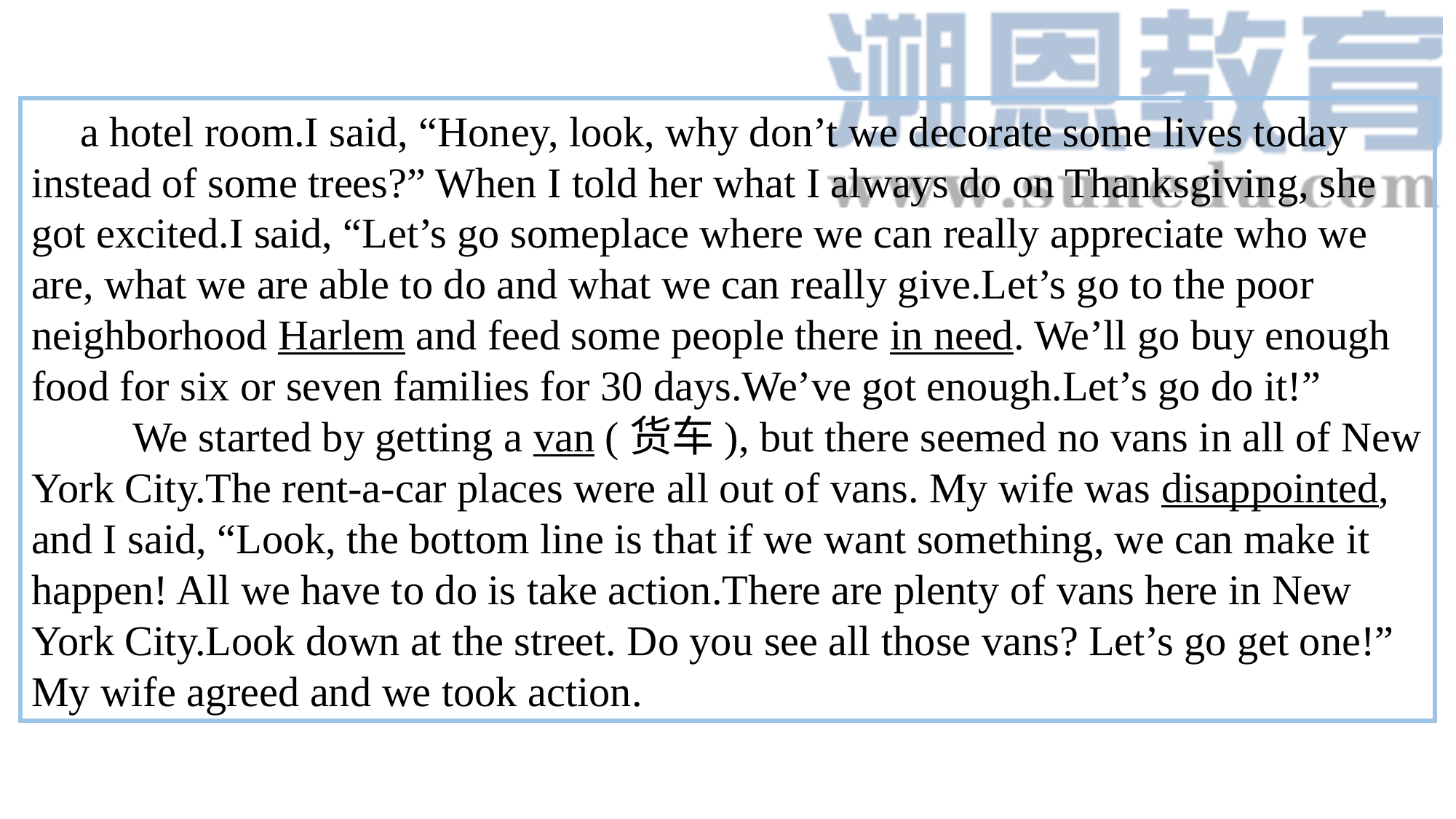

a hotel room.I said, “Honey, look, why don’t we decorate some lives today instead of some trees?” When I told her what I always do on Thanksgiving, she got excited.I said, “Let’s go someplace where we can really appreciate who we are, what we are able to do and what we can really give.Let’s go to the poor neighborhood Harlem and feed some people there in need. We’ll go buy enough food for six or seven families for 30 days.We’ve got enough.Let’s go do it!”
     We started by getting a van (货车), but there seemed no vans in all of New York City.The rent-a-car places were all out of vans. My wife was disappointed, and I said, “Look, the bottom line is that if we want something, we can make it happen! All we have to do is take action.There are plenty of vans here in New York City.Look down at the street. Do you see all those vans? Let’s go get one!” My wife agreed and we took action.